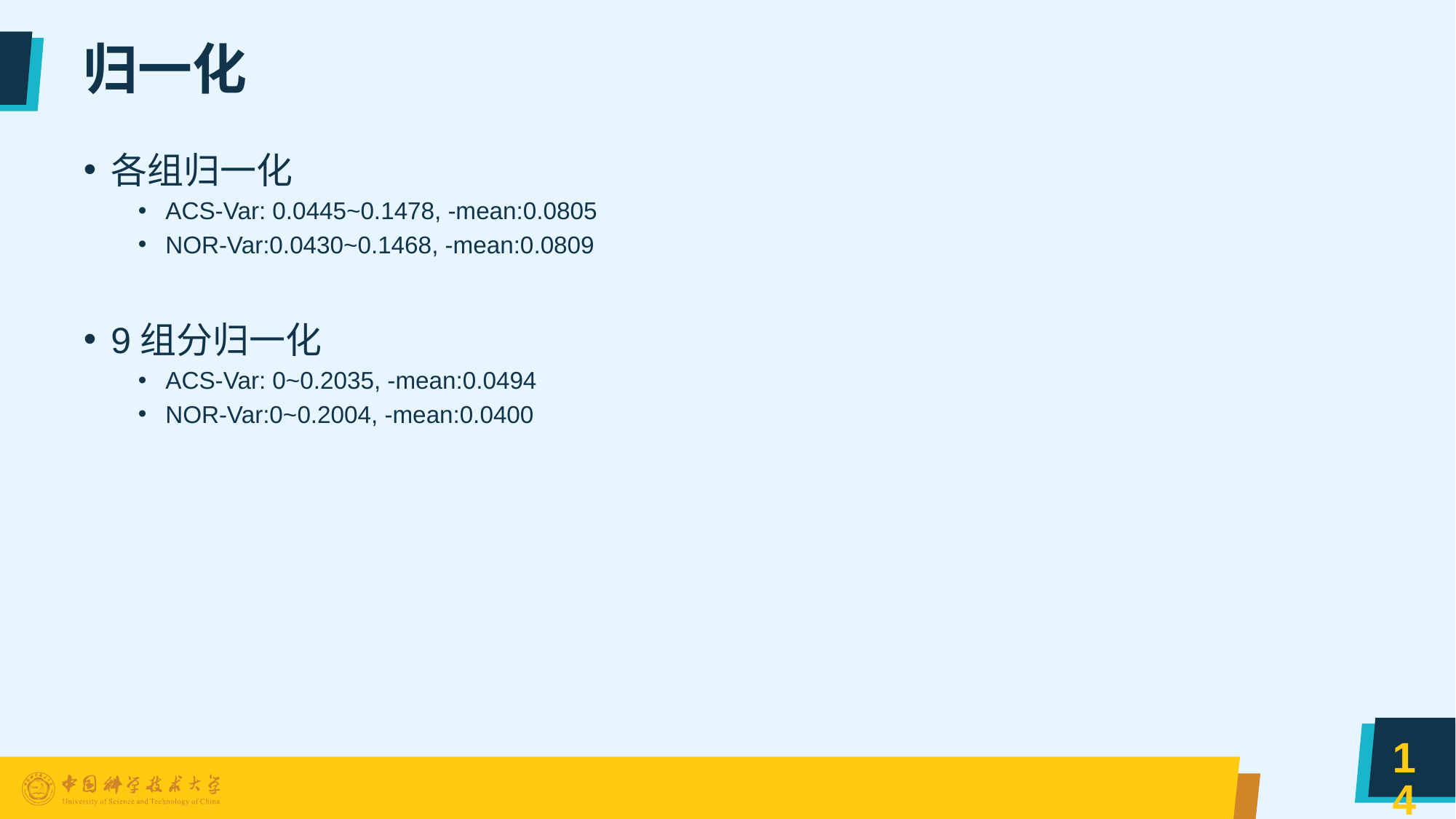

# 归一化
各组归一化
ACS-Var: 0.0445~0.1478, -mean:0.0805
NOR-Var:0.0430~0.1468, -mean:0.0809

9组分归一化
ACS-Var: 0~0.2035, -mean:0.0494
NOR-Var:0~0.2004, -mean:0.0400

14